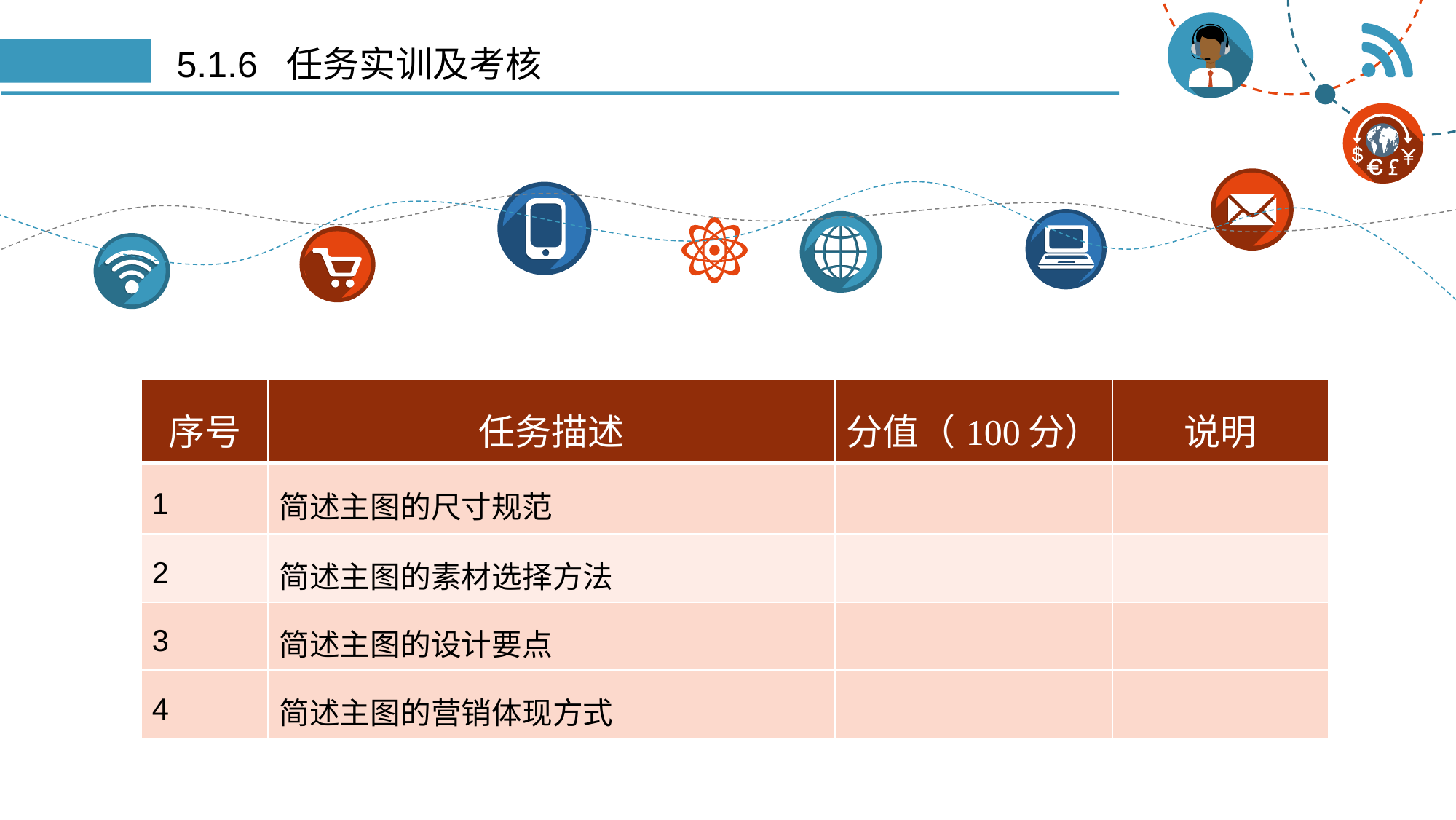

# 5.1.6  任务实训及考核

| 序号 | 任务描述 | 分值（100分） | 说明 |
| --- | --- | --- | --- |
| 1 | 简述主图的尺寸规范 |  |  |
| 2 | 简述主图的素材选择方法 |  |  |
| 3 | 简述主图的设计要点 |  |  |
| 4 | 简述主图的营销体现方式 |  |  |